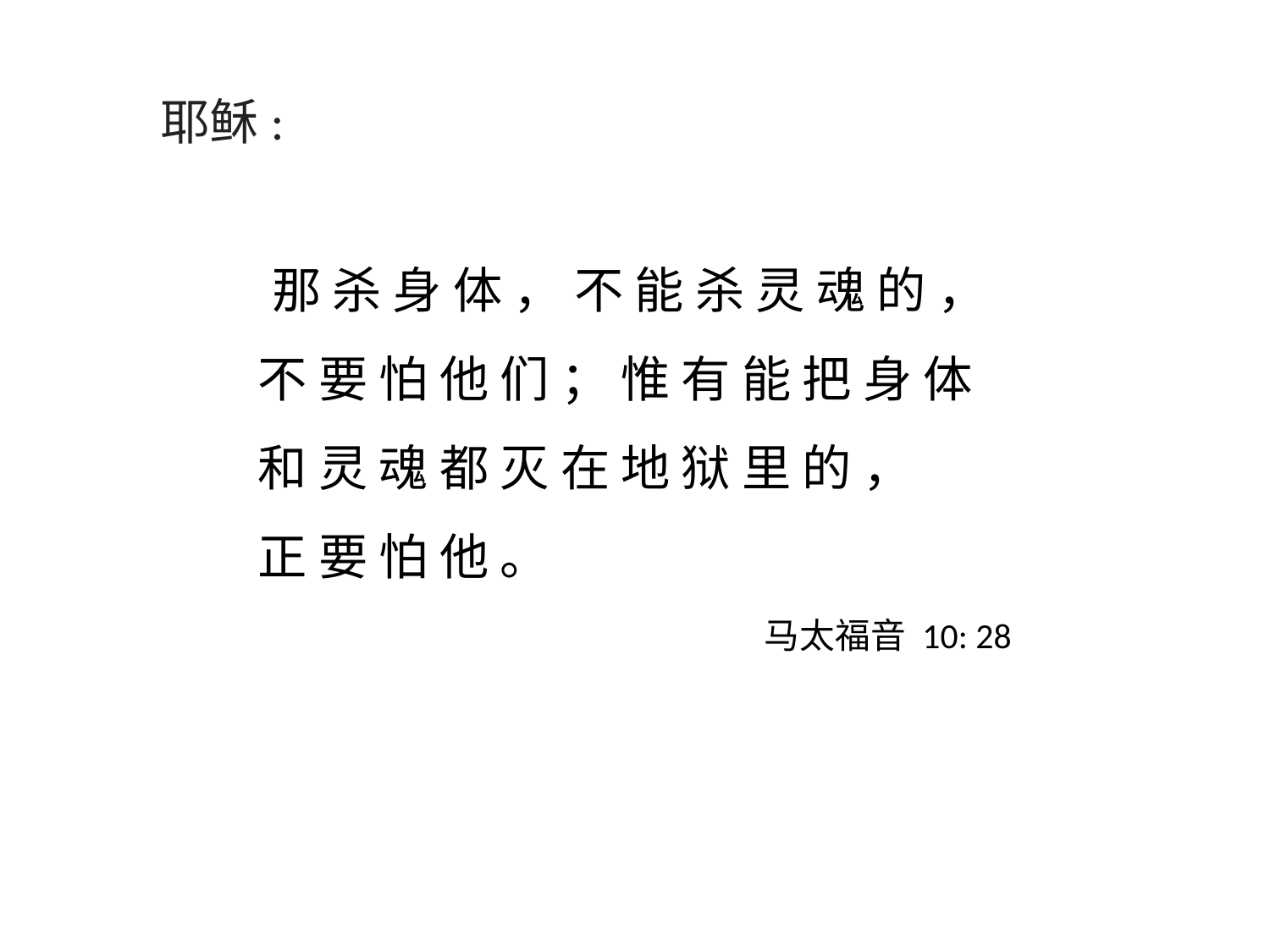

耶稣:
 那 杀 身 体 ， 不 能 杀 灵 魂 的 ， 不 要 怕 他 们 ； 惟 有 能 把 身 体 和 灵 魂 都 灭 在 地 狱 里 的 ，
正 要 怕 他 。

马太福音 10: 28